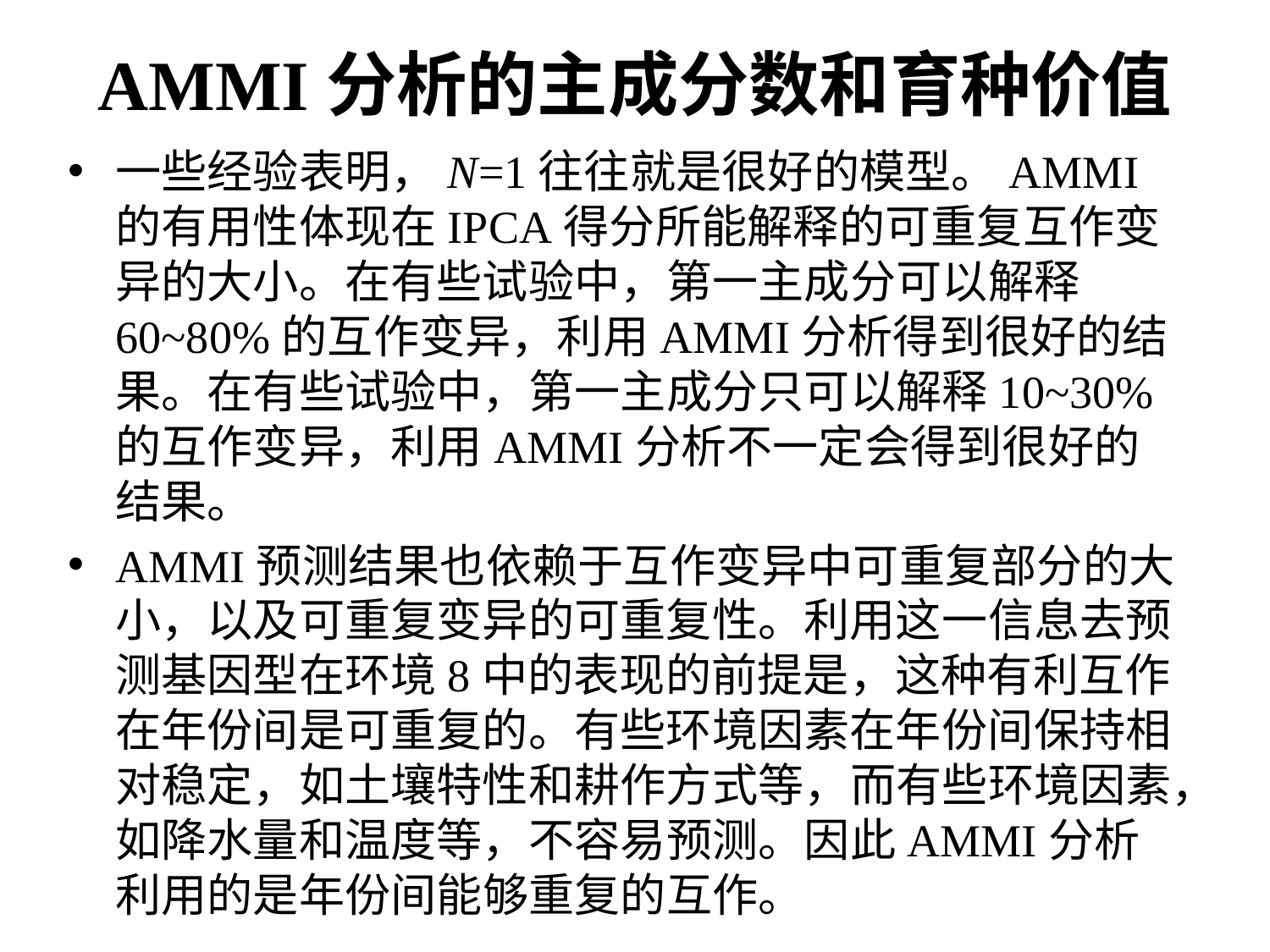

# AMMI分析的主成分数和育种价值
一些经验表明，N=1往往就是很好的模型。AMMI的有用性体现在IPCA得分所能解释的可重复互作变异的大小。在有些试验中，第一主成分可以解释60~80%的互作变异，利用AMMI分析得到很好的结果。在有些试验中，第一主成分只可以解释10~30%的互作变异，利用AMMI分析不一定会得到很好的结果。
AMMI预测结果也依赖于互作变异中可重复部分的大小，以及可重复变异的可重复性。利用这一信息去预测基因型在环境8中的表现的前提是，这种有利互作在年份间是可重复的。有些环境因素在年份间保持相对稳定，如土壤特性和耕作方式等，而有些环境因素，如降水量和温度等，不容易预测。因此AMMI分析利用的是年份间能够重复的互作。